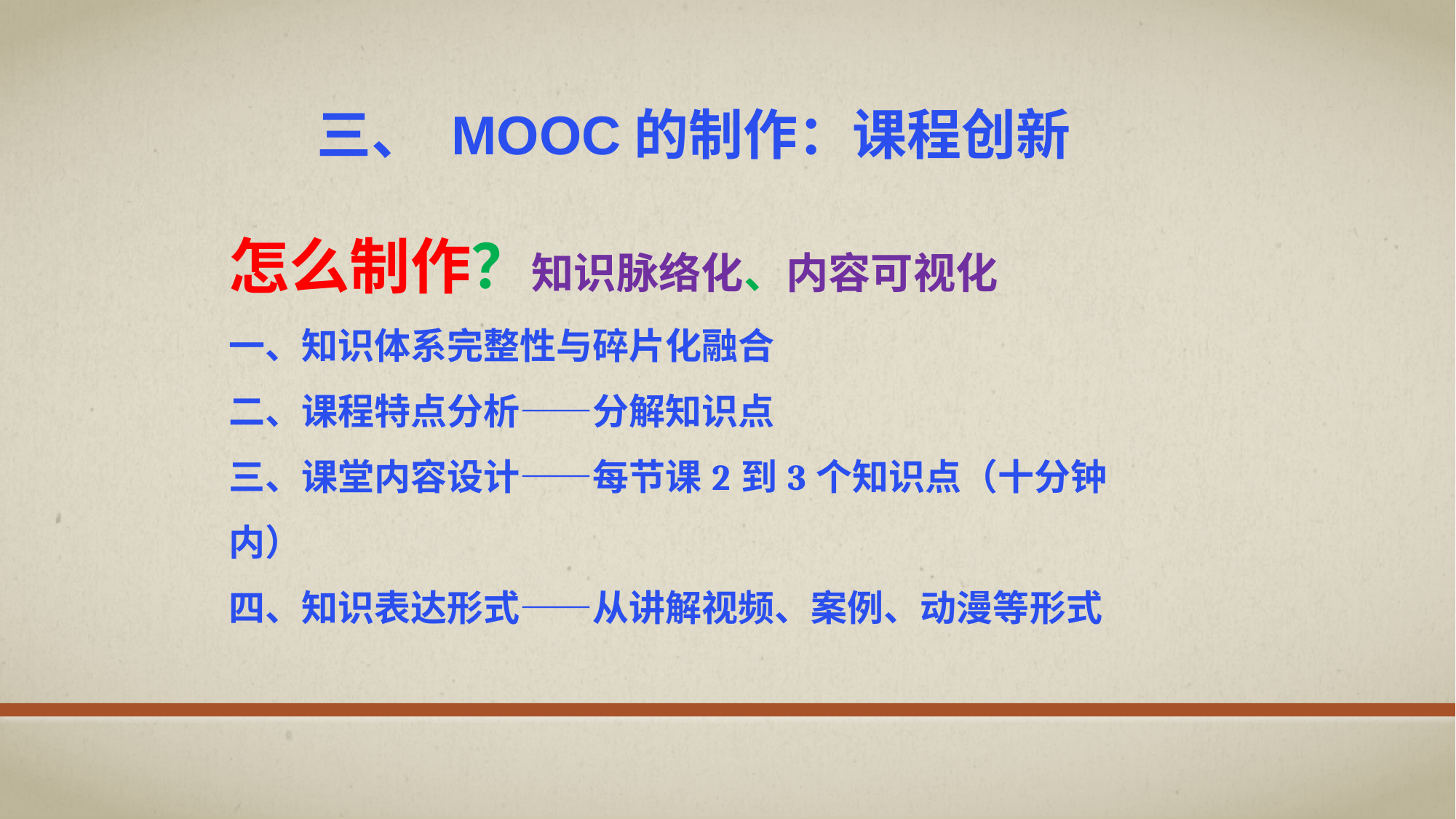

三、 MOOC的制作：课程创新
# 怎么制作？知识脉络化、内容可视化 一、知识体系完整性与碎片化融合 二、课程特点分析——分解知识点 三、课堂内容设计——每节课2到3个知识点（十分钟内） 四、知识表达形式——从讲解视频、案例、动漫等形式